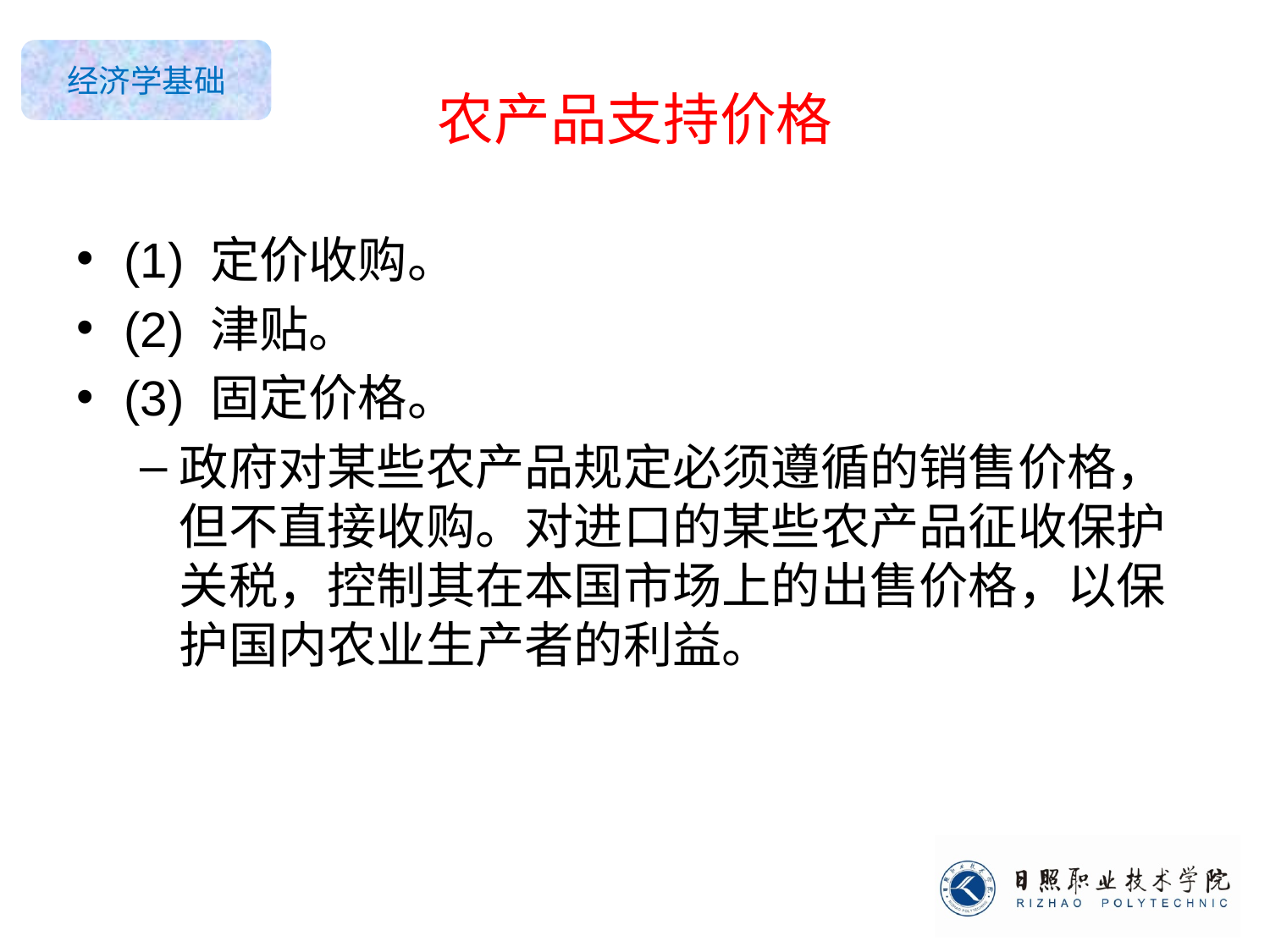

# 农产品支持价格
(1) 定价收购。
(2) 津贴。
(3) 固定价格。
政府对某些农产品规定必须遵循的销售价格，但不直接收购。对进口的某些农产品征收保护关税，控制其在本国市场上的出售价格，以保护国内农业生产者的利益。